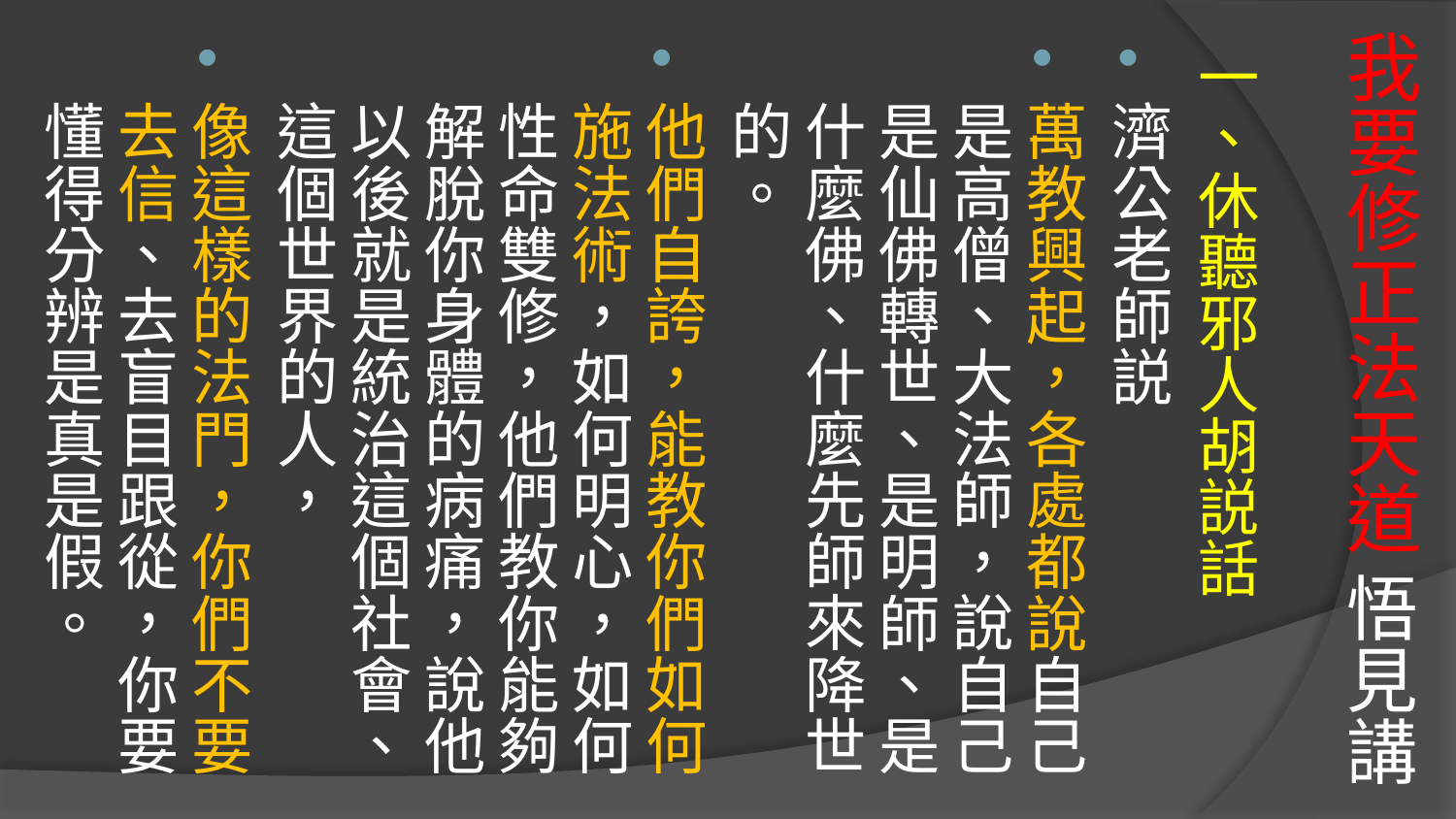

# 我要修正法天道 悟見講
一、休聽邪人胡説話
濟公老師説
萬教興起，各處都說自己是高僧、大法師，說自己是仙佛轉世、是明師、是什麼佛、什麼先師來降世的。
他們自誇，能教你們如何施法術，如何明心，如何性命雙修，他們教你能夠解脫你身體的病痛，說他以後就是統治這個社會、這個世界的人，
像這樣的法門，你們不要去信、去盲目跟從，你要懂得分辨是真是假。